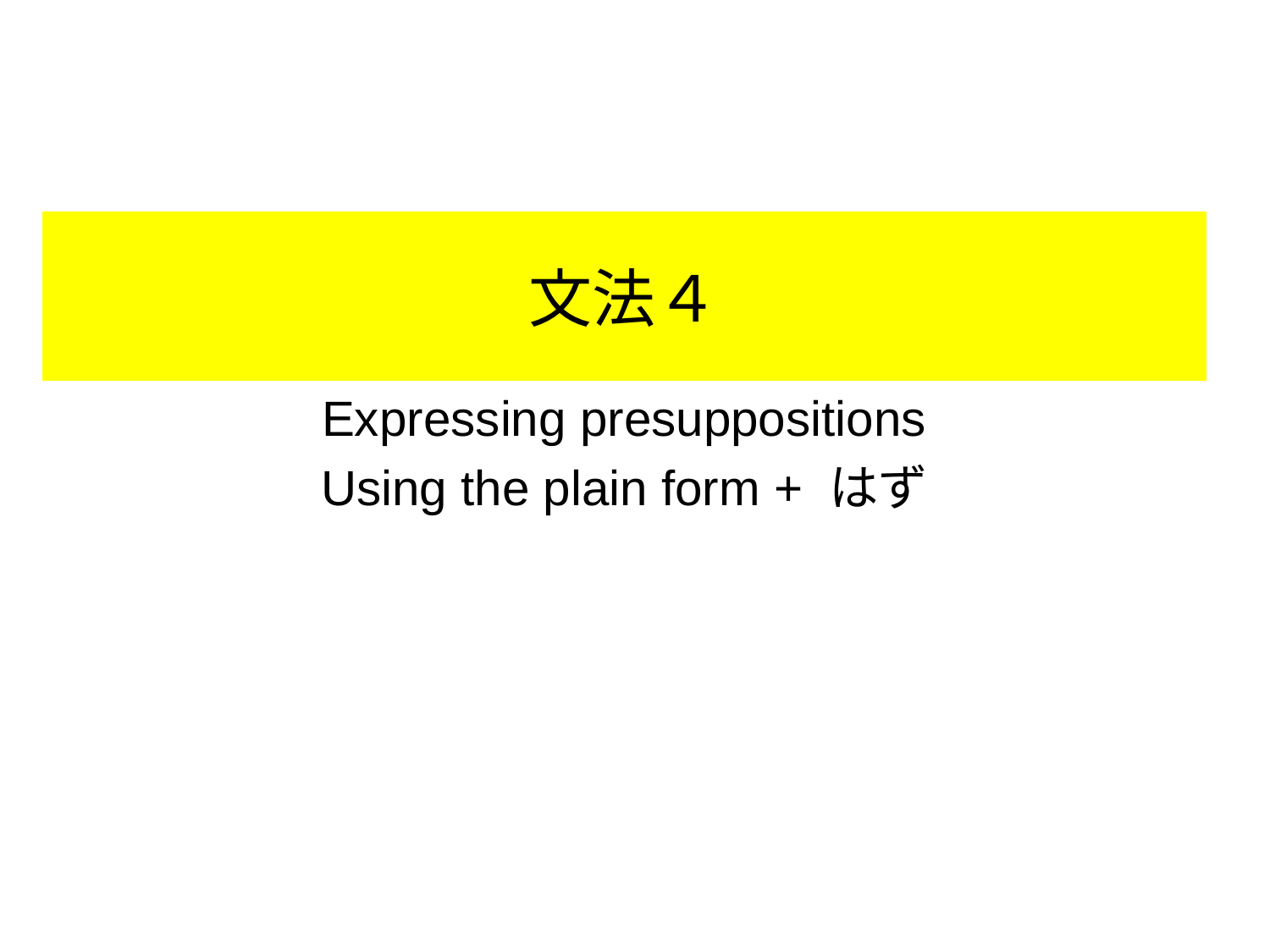

# 文法４
Expressing presuppositions
Using the plain form + はず